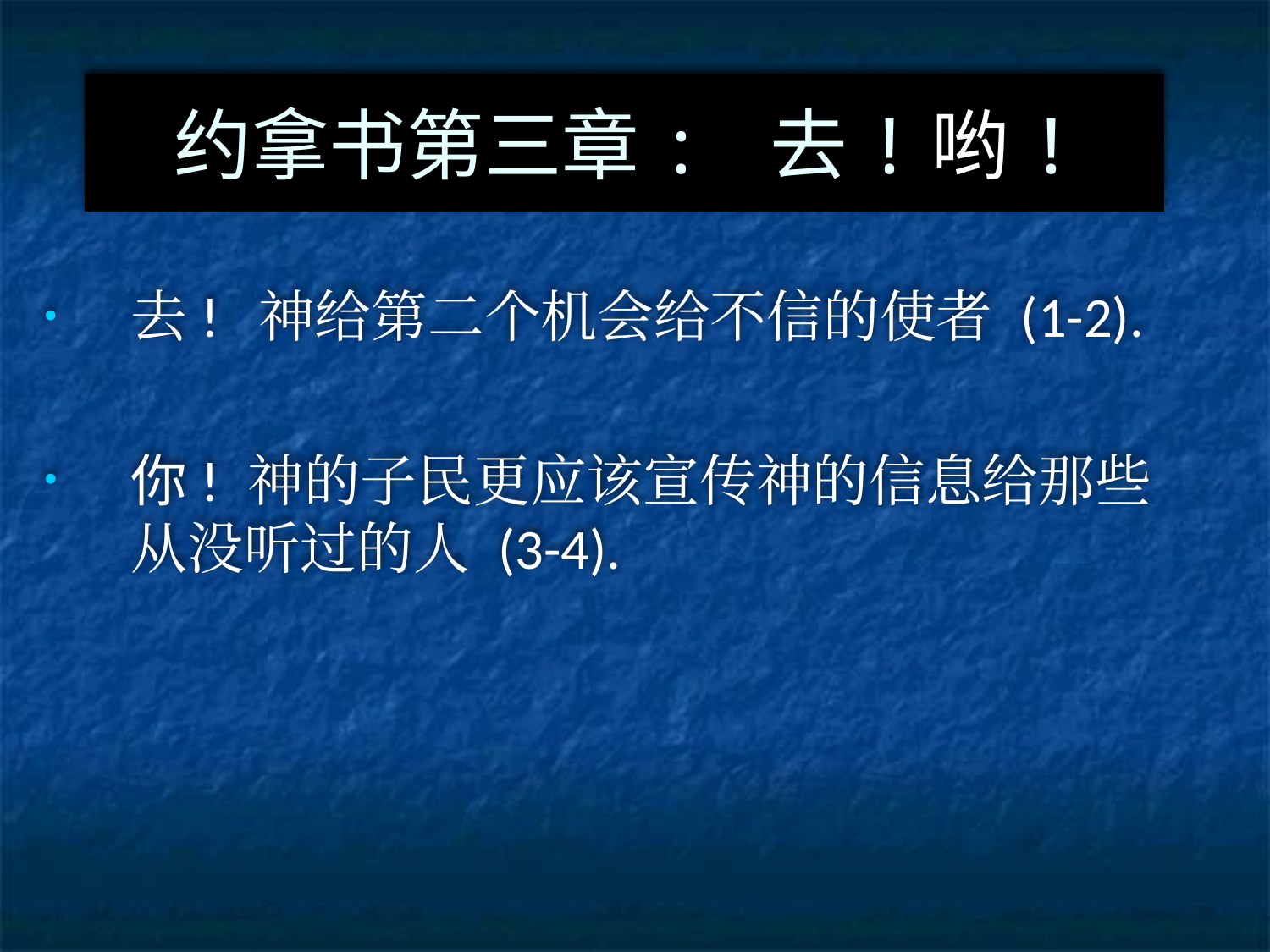

# 约拿书第三章: 去!哟!
去!  神给第二个机会给不信的使者 (1-2).

你! 神的子民更应该宣传神的信息给那些从没听过的人 (3-4).